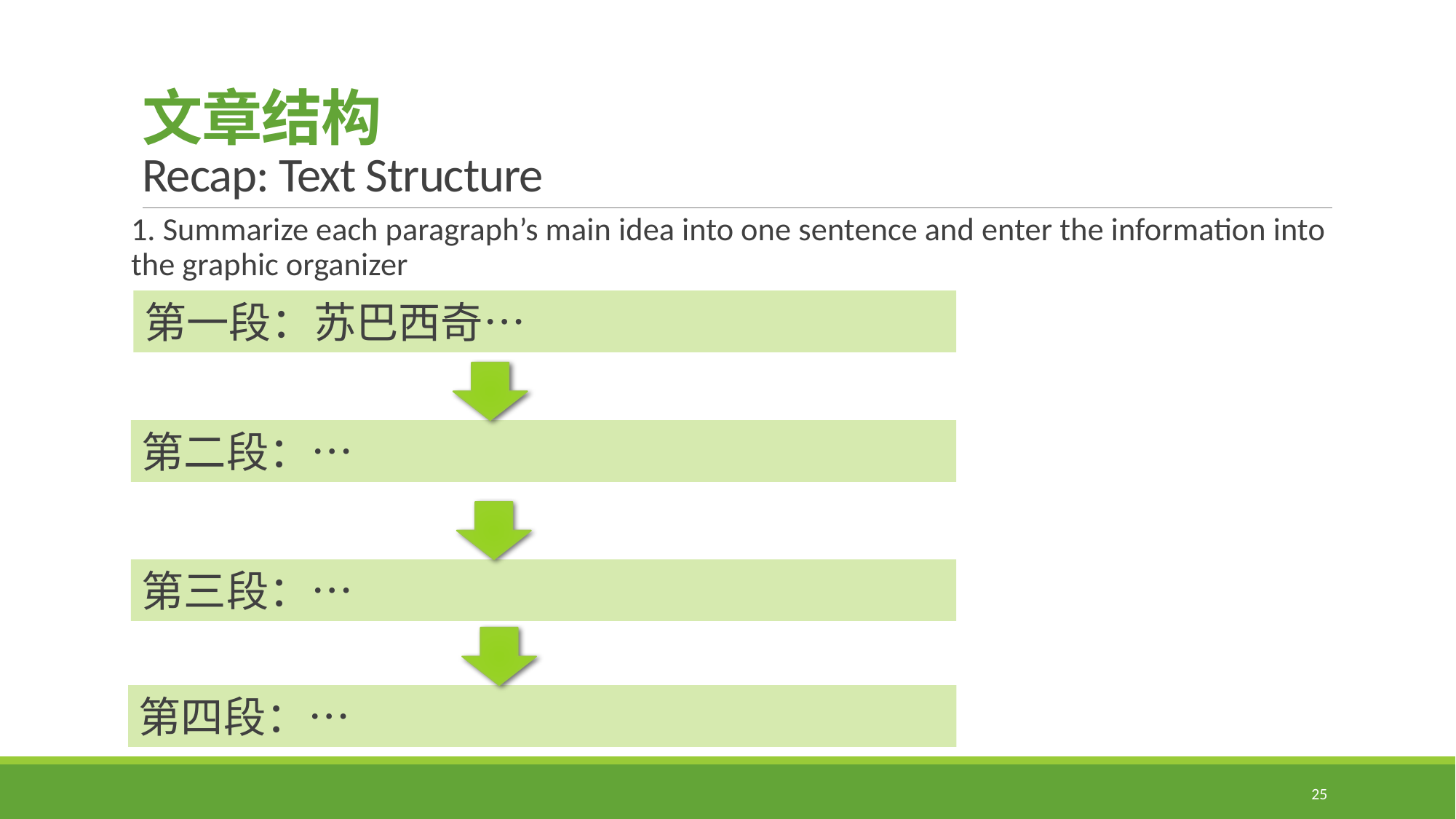

# 文章结构 Recap: Text Structure
1. Summarize each paragraph’s main idea into one sentence and enter the information into the graphic organizer
第一段：苏巴西奇…

第二段：…

第三段：…

第四段：…
25